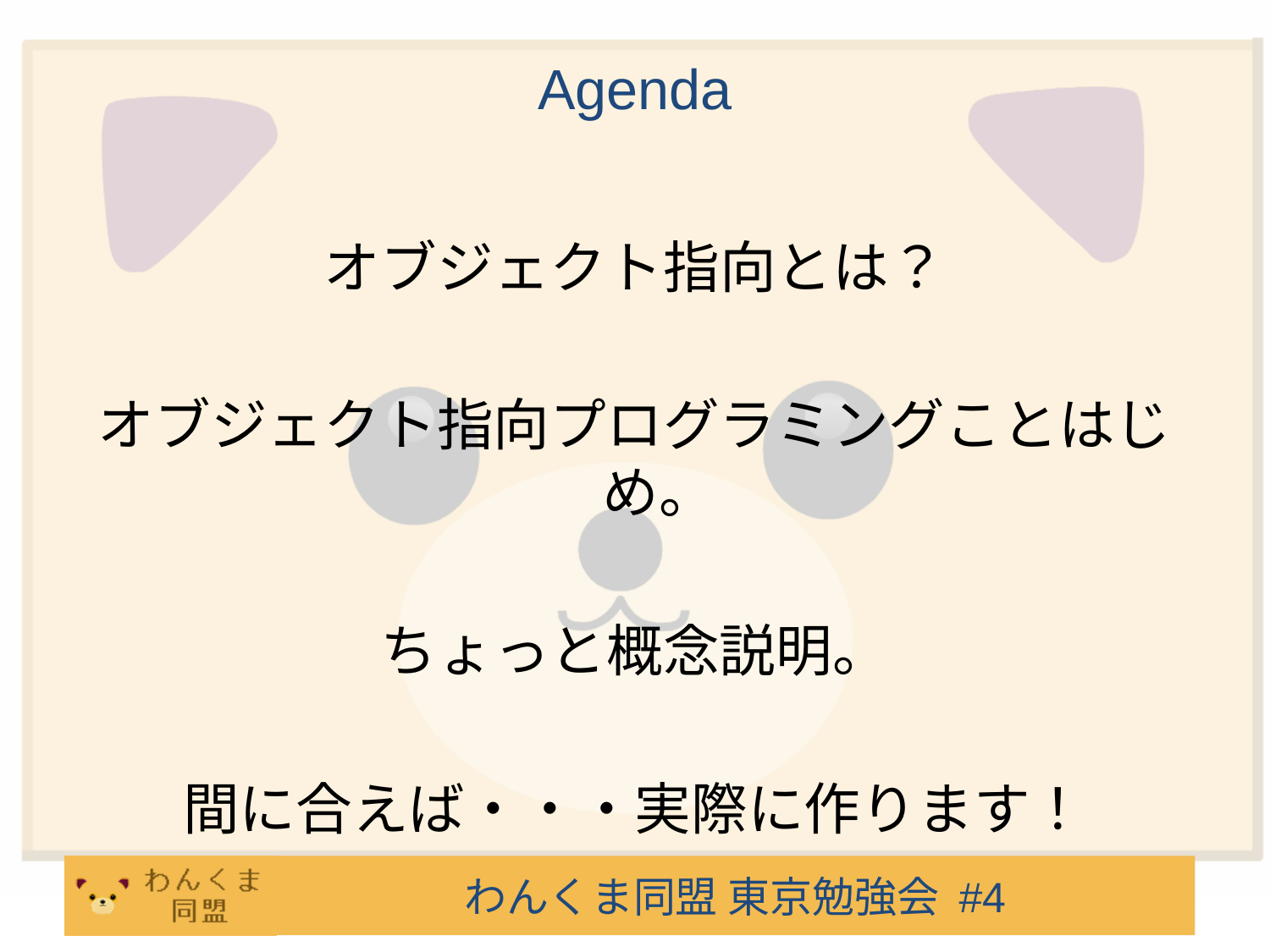

# Agenda

オブジェクト指向とは？

オブジェクト指向プログラミングことはじめ。

ちょっと概念説明。

間に合えば・・・実際に作ります！